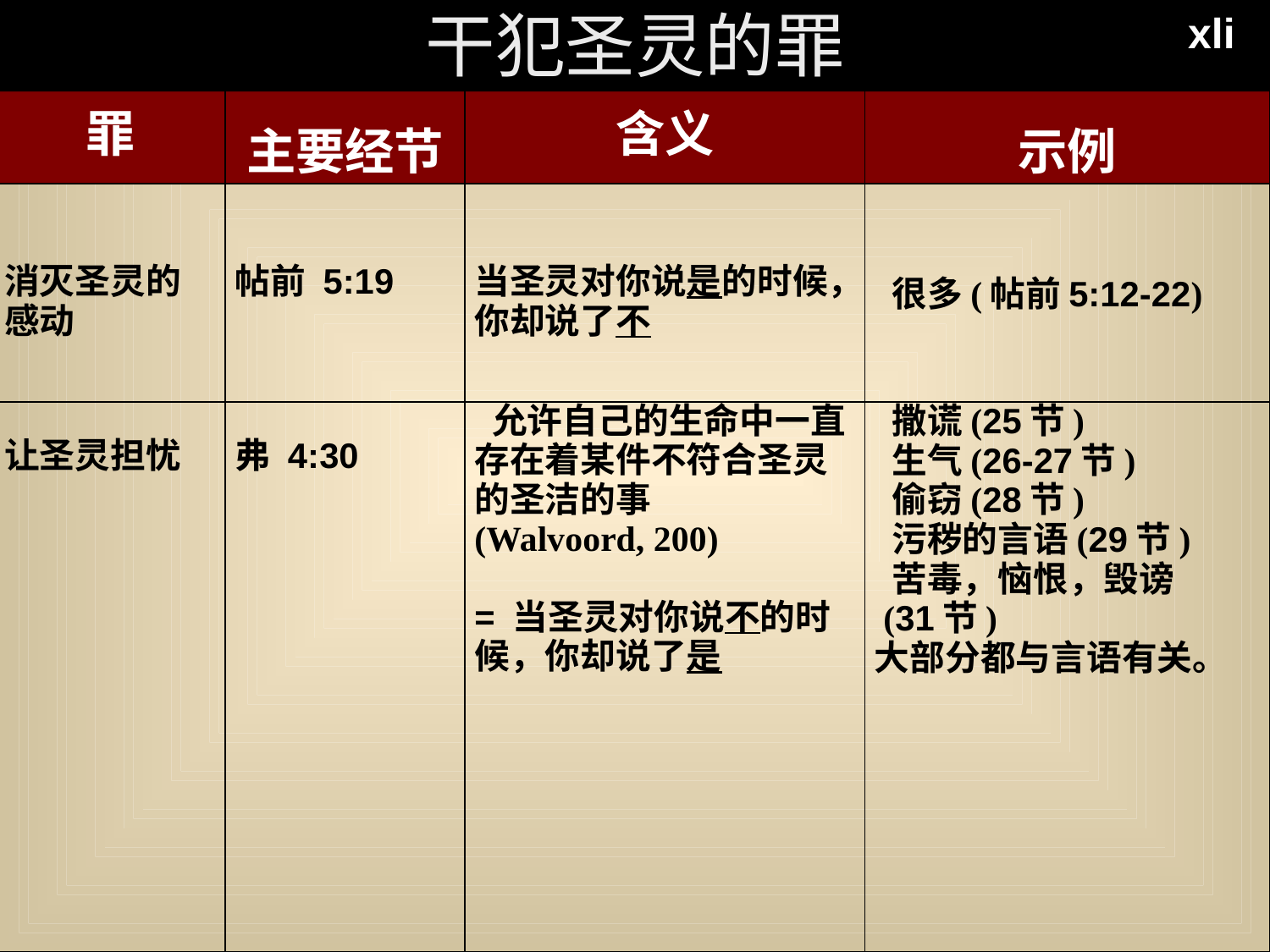

xli
干犯圣灵的罪
| 罪 | 主要经节 | 含义 | 示例 |
| --- | --- | --- | --- |
| 消灭圣灵的感动 | 帖前 5:19 | 当圣灵对你说是的时候，你却说了不 | 很多(帖前5:12-22) |
| 让圣灵担忧 | 弗 4:30 | 允许自己的生命中一直存在着某件不符合圣灵的圣洁的事 (Walvoord, 200) = 当圣灵对你说不的时候，你却说了是 | 撒谎(25节) 生气(26-27节) 偷窃(28节) 污秽的言语(29节) 苦毒，恼恨，毁谤 (31节) 大部分都与言语有关。 |